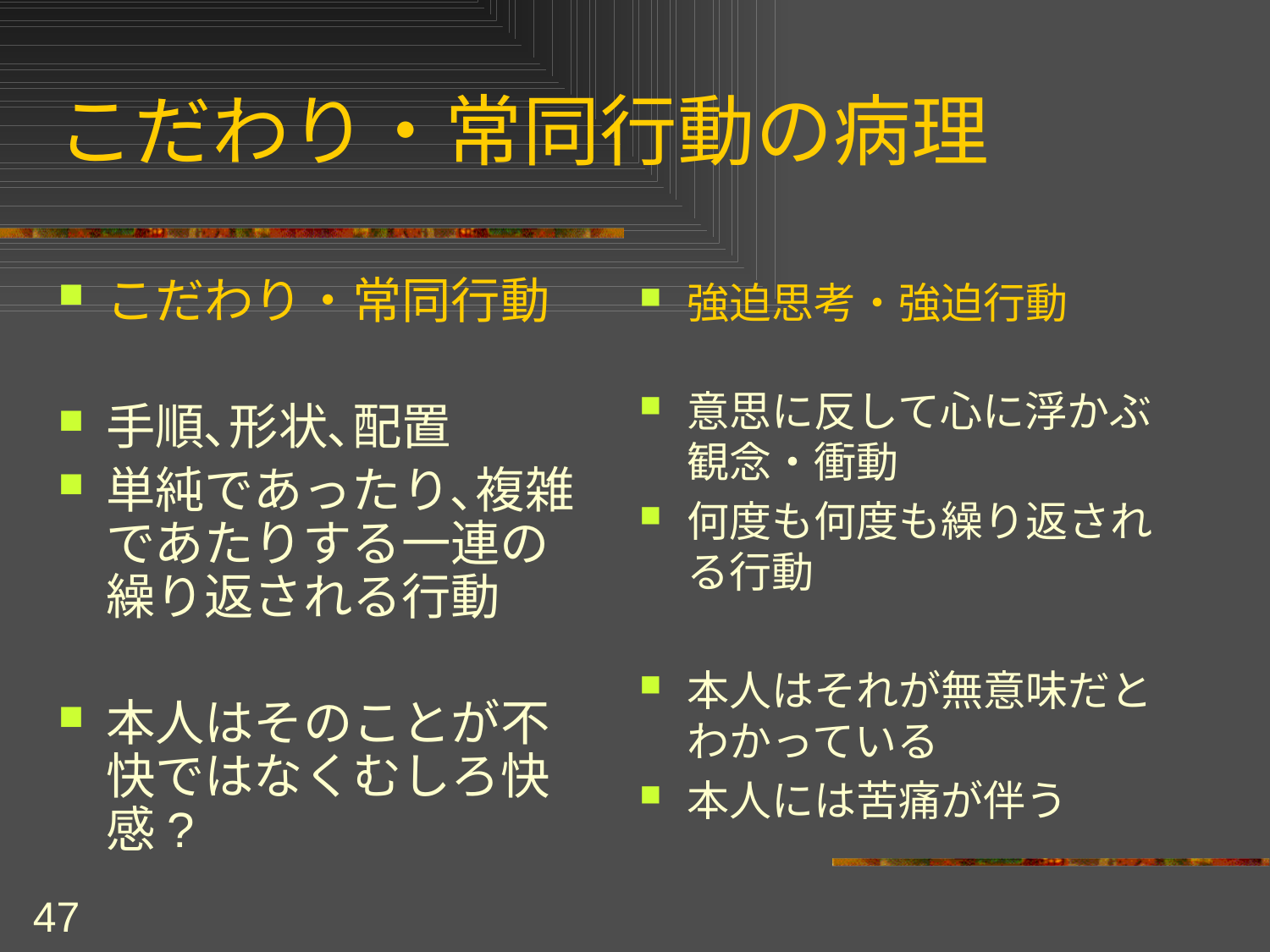

# こだわり・常同行動の病理
こだわり・常同行動

手順､形状､配置
単純であったり､複雑であたりする一連の繰り返される行動

本人はそのことが不快ではなくむしろ快感?
強迫思考・強迫行動

意思に反して心に浮かぶ観念・衝動
何度も何度も繰り返される行動

本人はそれが無意味だとわかっている
本人には苦痛が伴う
47